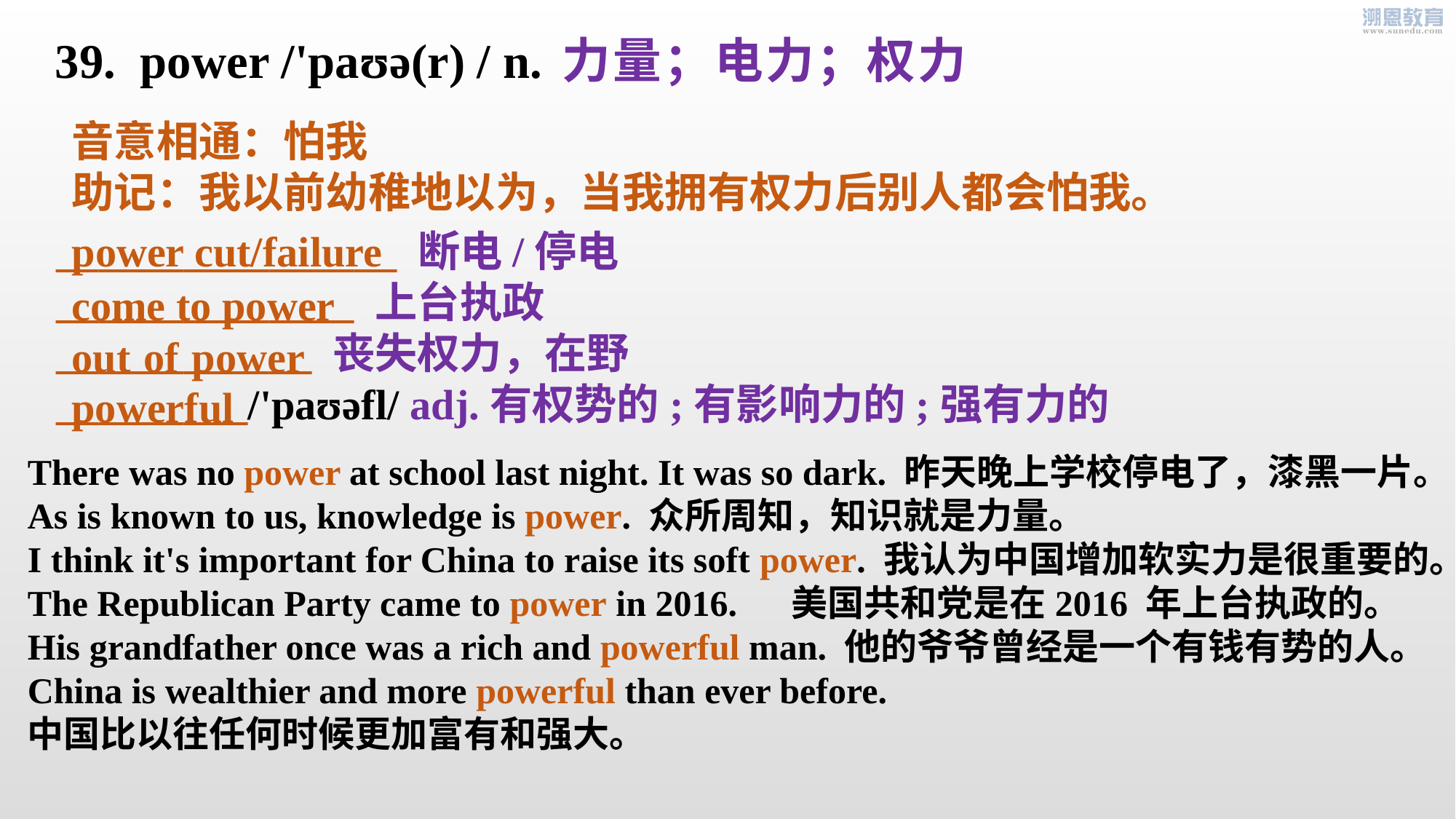

39.  power /'paʊə(r) / n.
力量；电力；权力
音意相通：怕我
助记：我以前幼稚地以为，当我拥有权力后别人都会怕我。
________________ 断电/停电
______________ 上台执政
____________ 丧失权力，在野
_________/'paʊəfl/ adj.有权势的;有影响力的;强有力的
power cut/failure
come to power
out of power
powerful
There was no power at school last night. It was so dark. 昨天晚上学校停电了，漆黑一片。
As is known to us, knowledge is power. 众所周知，知识就是力量。
I think it's important for China to raise its soft power. 我认为中国增加软实力是很重要的。
The Republican Party came to power in 2016.	美国共和党是在2016 年上台执政的。
His grandfather once was a rich and powerful man. 他的爷爷曾经是一个有钱有势的人。
China is wealthier and more powerful than ever before.
中国比以往任何时候更加富有和强大。